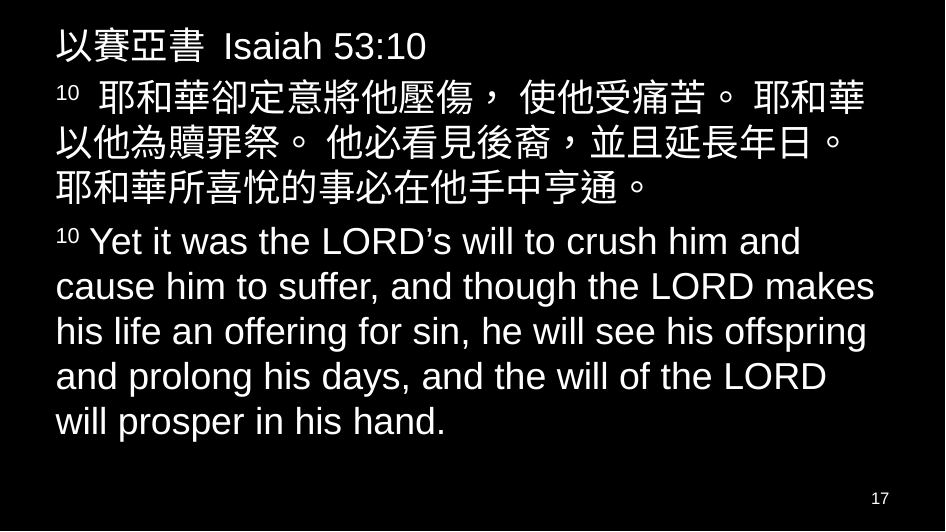

以賽亞書 Isaiah 53:10
10 耶和華卻定意將他壓傷， 使他受痛苦。 耶和華以他為贖罪祭。 他必看見後裔，並且延長年日。 耶和華所喜悅的事必在他手中亨通。
10 Yet it was the Lord’s will to crush him and cause him to suffer, and though the Lord makes his life an offering for sin, he will see his offspring and prolong his days, and the will of the Lord will prosper in his hand.

17